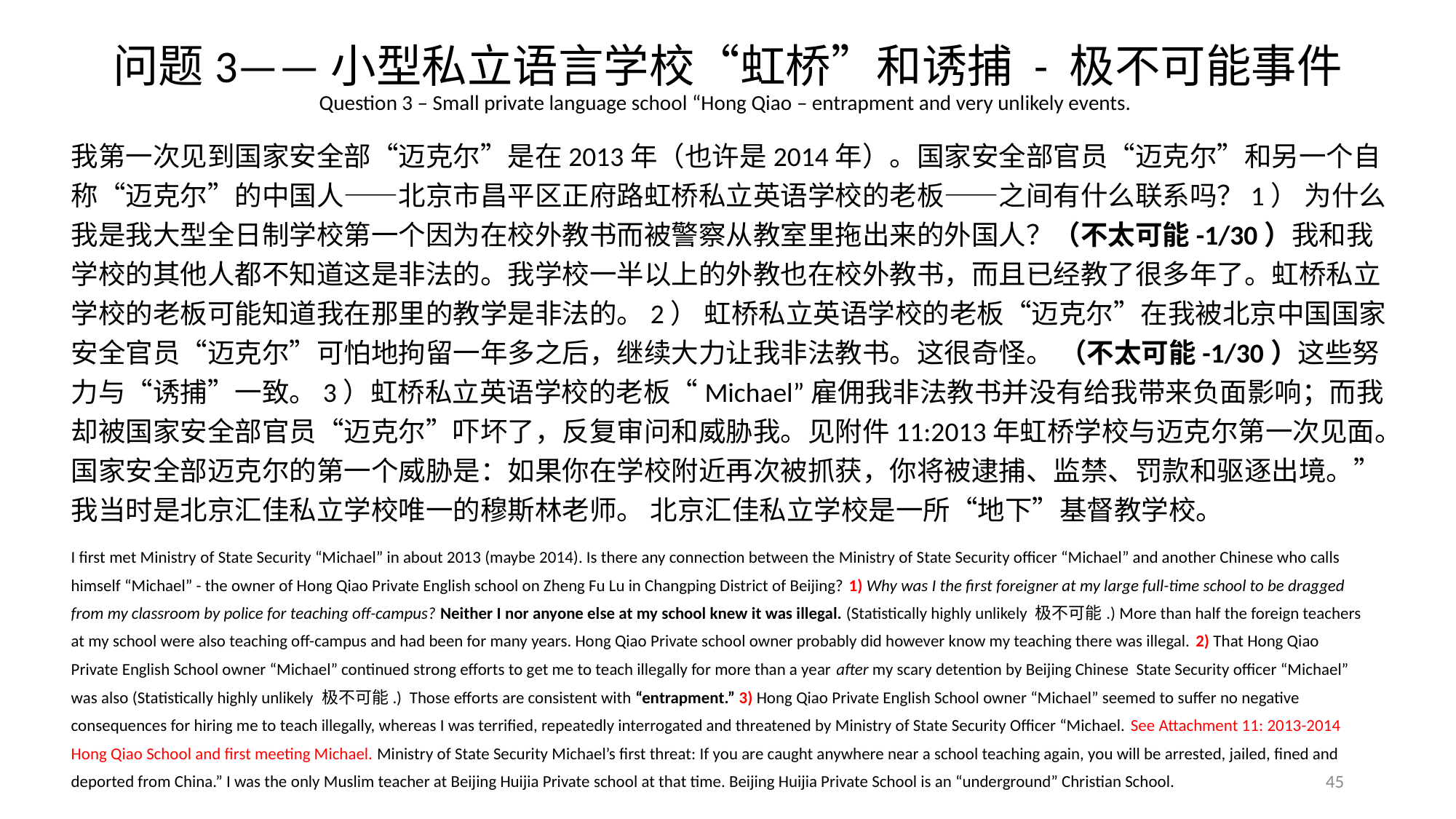

# 问题3——小型私立语言学校“虹桥”和诱捕 - 极不可能事件 Question 3 – Small private language school “Hong Qiao – entrapment and very unlikely events.
我第一次见到国家安全部“迈克尔”是在2013年（也许是2014年）。国家安全部官员“迈克尔”和另一个自称“迈克尔”的中国人——北京市昌平区正府路虹桥私立英语学校的老板——之间有什么联系吗？1） 为什么我是我大型全日制学校第一个因为在校外教书而被警察从教室里拖出来的外国人？（不太可能-1/30）我和我学校的其他人都不知道这是非法的。我学校一半以上的外教也在校外教书，而且已经教了很多年了。虹桥私立学校的老板可能知道我在那里的教学是非法的。2） 虹桥私立英语学校的老板“迈克尔”在我被北京中国国家安全官员“迈克尔”可怕地拘留一年多之后，继续大力让我非法教书。这很奇怪。 （不太可能-1/30）这些努力与“诱捕”一致。3）虹桥私立英语学校的老板“Michael”雇佣我非法教书并没有给我带来负面影响；而我却被国家安全部官员“迈克尔”吓坏了，反复审问和威胁我。见附件11:2013年虹桥学校与迈克尔第一次见面。国家安全部迈克尔的第一个威胁是：如果你在学校附近再次被抓获，你将被逮捕、监禁、罚款和驱逐出境。” 我当时是北京汇佳私立学校唯一的穆斯林老师。 北京汇佳私立学校是一所“地下”基督教学校。
I first met Ministry of State Security “Michael” in about 2013 (maybe 2014). Is there any connection between the Ministry of State Security officer “Michael” and another Chinese who calls himself “Michael” - the owner of Hong Qiao Private English school on Zheng Fu Lu in Changping District of Beijing? 1) Why was I the first foreigner at my large full-time school to be dragged from my classroom by police for teaching off-campus? Neither I nor anyone else at my school knew it was illegal. (Statistically highly unlikely 极不可能.) More than half the foreign teachers at my school were also teaching off-campus and had been for many years. Hong Qiao Private school owner probably did however know my teaching there was illegal. 2) That Hong Qiao Private English School owner “Michael” continued strong efforts to get me to teach illegally for more than a year after my scary detention by Beijing Chinese  State Security officer “Michael” was also (Statistically highly unlikely 极不可能.)  Those efforts are consistent with “entrapment.” 3) Hong Qiao Private English School owner “Michael” seemed to suffer no negative consequences for hiring me to teach illegally, whereas I was terrified, repeatedly interrogated and threatened by Ministry of State Security Officer “Michael. See Attachment 11: 2013-2014 Hong Qiao School and first meeting Michael. Ministry of State Security Michael’s first threat: If you are caught anywhere near a school teaching again, you will be arrested, jailed, fined and deported from China.” I was the only Muslim teacher at Beijing Huijia Private school at that time. Beijing Huijia Private School is an “underground” Christian School.
45